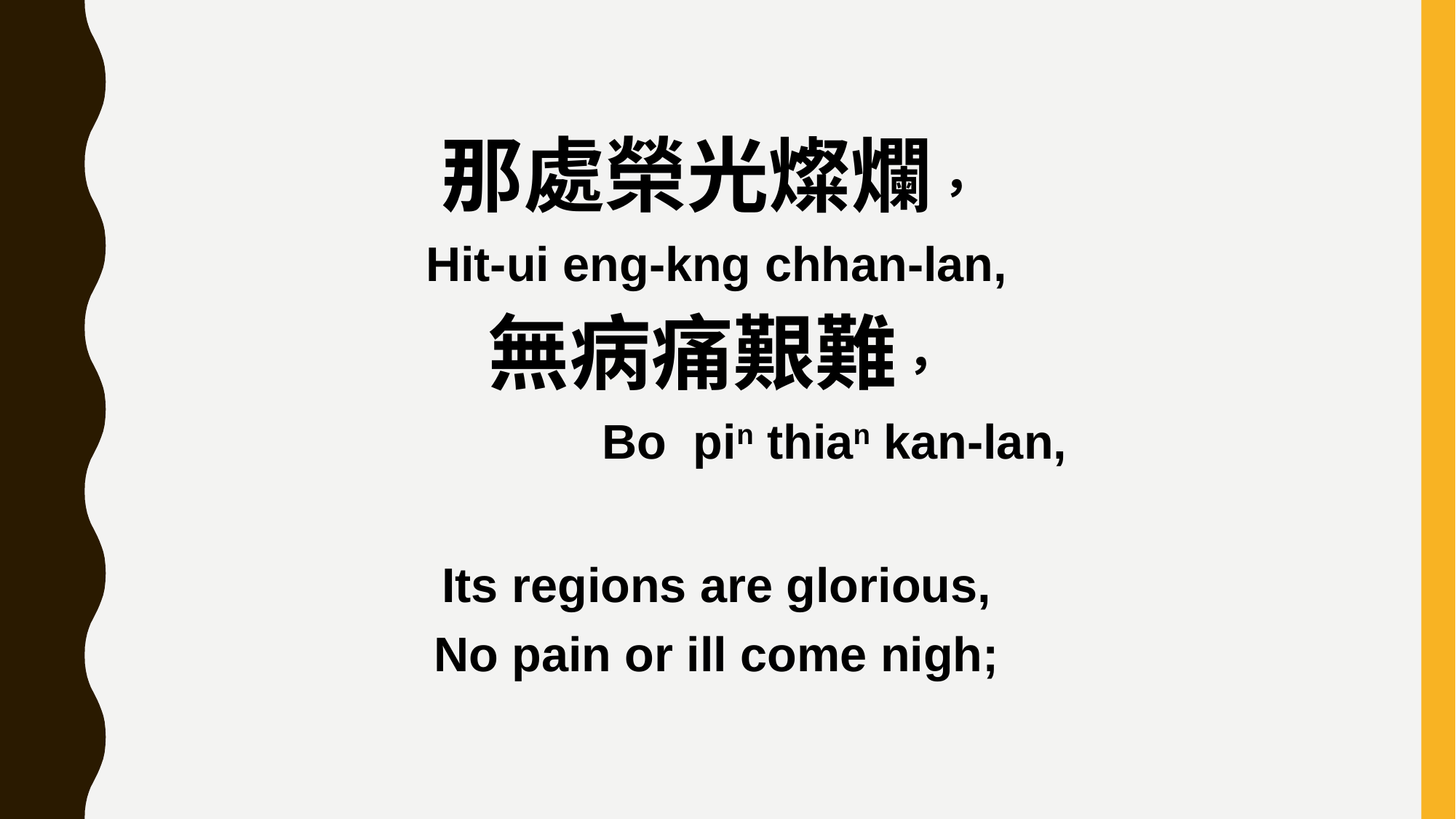

那處榮光燦爛，
Hit-ui eng-kng chhan-lan,
無病痛艱難，
                                Bo  pin thian kan-lan,

Its regions are glorious,
No pain or ill come nigh;